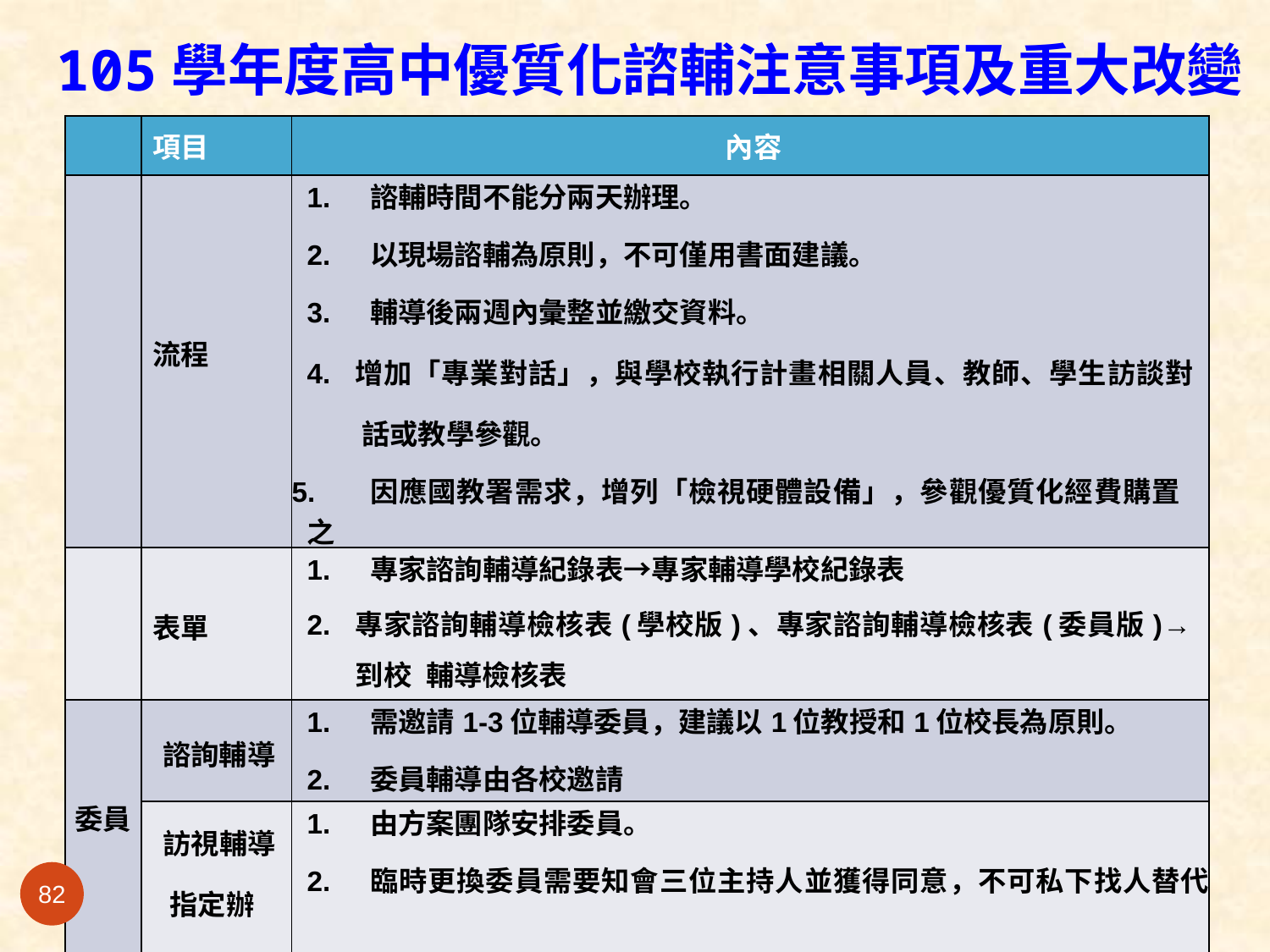

# 105學年度高中優質化諮輔注意事項及重大改變
|  | 項目 | 內容 |
| --- | --- | --- |
|  | 流程 | 1. 諮輔時間不能分兩天辦理。 2. 以現場諮輔為原則，不可僅用書面建議。 3. 輔導後兩週內彙整並繳交資料。 4. 增加「專業對話」，與學校執行計畫相關人員、教師、學生訪談對 話或教學參觀。 5. 因應國教署需求，增列「檢視硬體設備」，參觀優質化經費購置之 相關設備。 |
|  | 表單 | 1. 專家諮詢輔導紀錄表→專家輔導學校紀錄表 2. 專家諮詢輔導檢核表(學校版)、專家諮詢輔導檢核表(委員版)→到校 輔導檢核表 |
| 委員 | 諮詢輔導 | 1. 需邀請1-3位輔導委員，建議以1位教授和1位校長為原則。 2. 委員輔導由各校邀請 |
|  | 訪視輔導 指定辦理 | 1. 由方案團隊安排委員。 2. 臨時更換委員需要知會三位主持人並獲得同意，不可私下找人替代 |
82